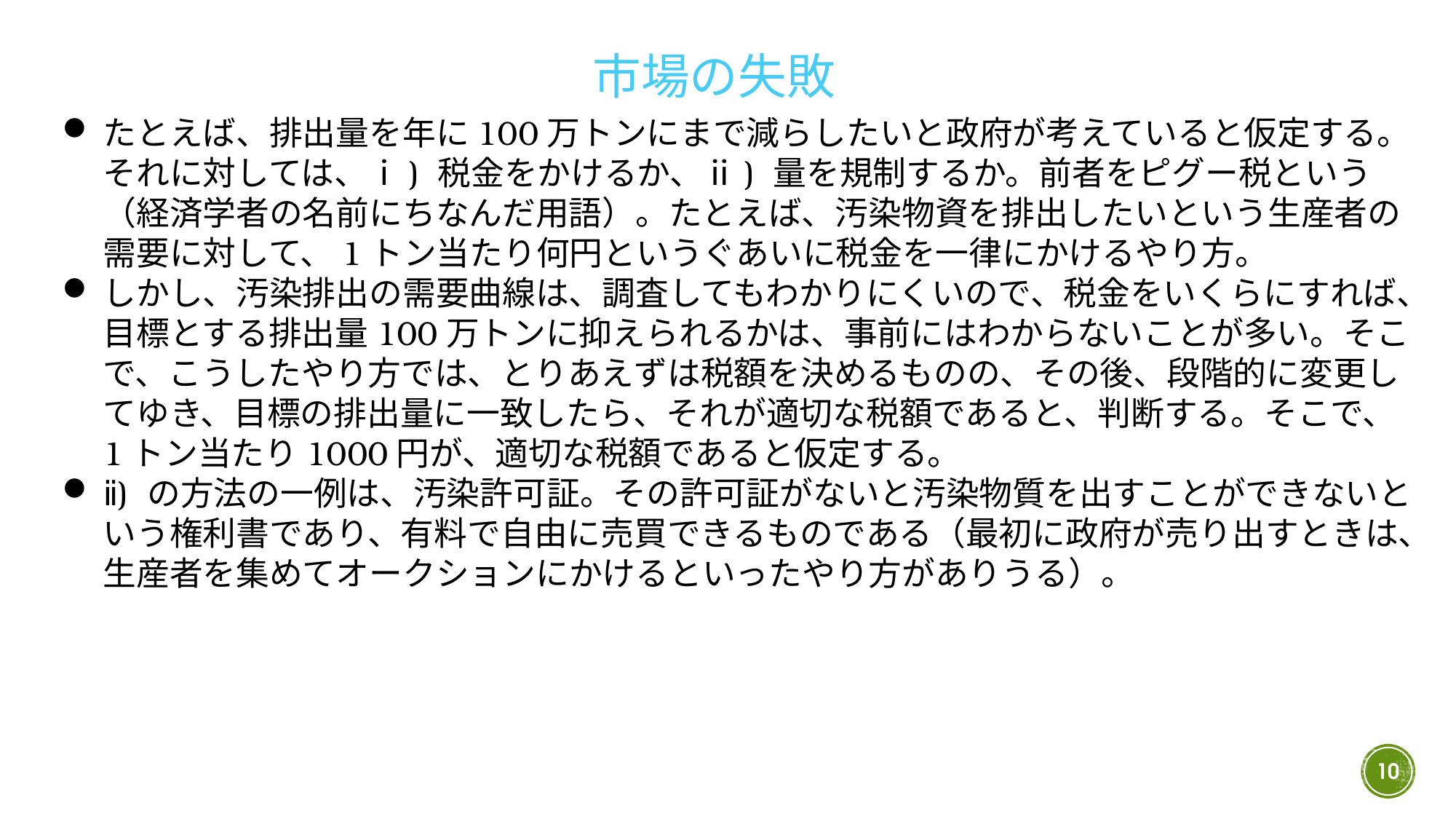

市場の失敗
たとえば、排出量を年に100万トンにまで減らしたいと政府が考えていると仮定する。それに対しては、ⅰ) 税金をかけるか、ⅱ) 量を規制するか。前者をピグー税という（経済学者の名前にちなんだ用語）。たとえば、汚染物資を排出したいという生産者の需要に対して、1トン当たり何円というぐあいに税金を一律にかけるやり方。
しかし、汚染排出の需要曲線は、調査してもわかりにくいので、税金をいくらにすれば、目標とする排出量100万トンに抑えられるかは、事前にはわからないことが多い。そこで、こうしたやり方では、とりあえずは税額を決めるものの、その後、段階的に変更してゆき、目標の排出量に一致したら、それが適切な税額であると、判断する。そこで、1トン当たり1000円が、適切な税額であると仮定する。
ⅱ) の方法の一例は、汚染許可証。その許可証がないと汚染物質を出すことができないという権利書であり、有料で自由に売買できるものである（最初に政府が売り出すときは、生産者を集めてオークションにかけるといったやり方がありうる）。

10